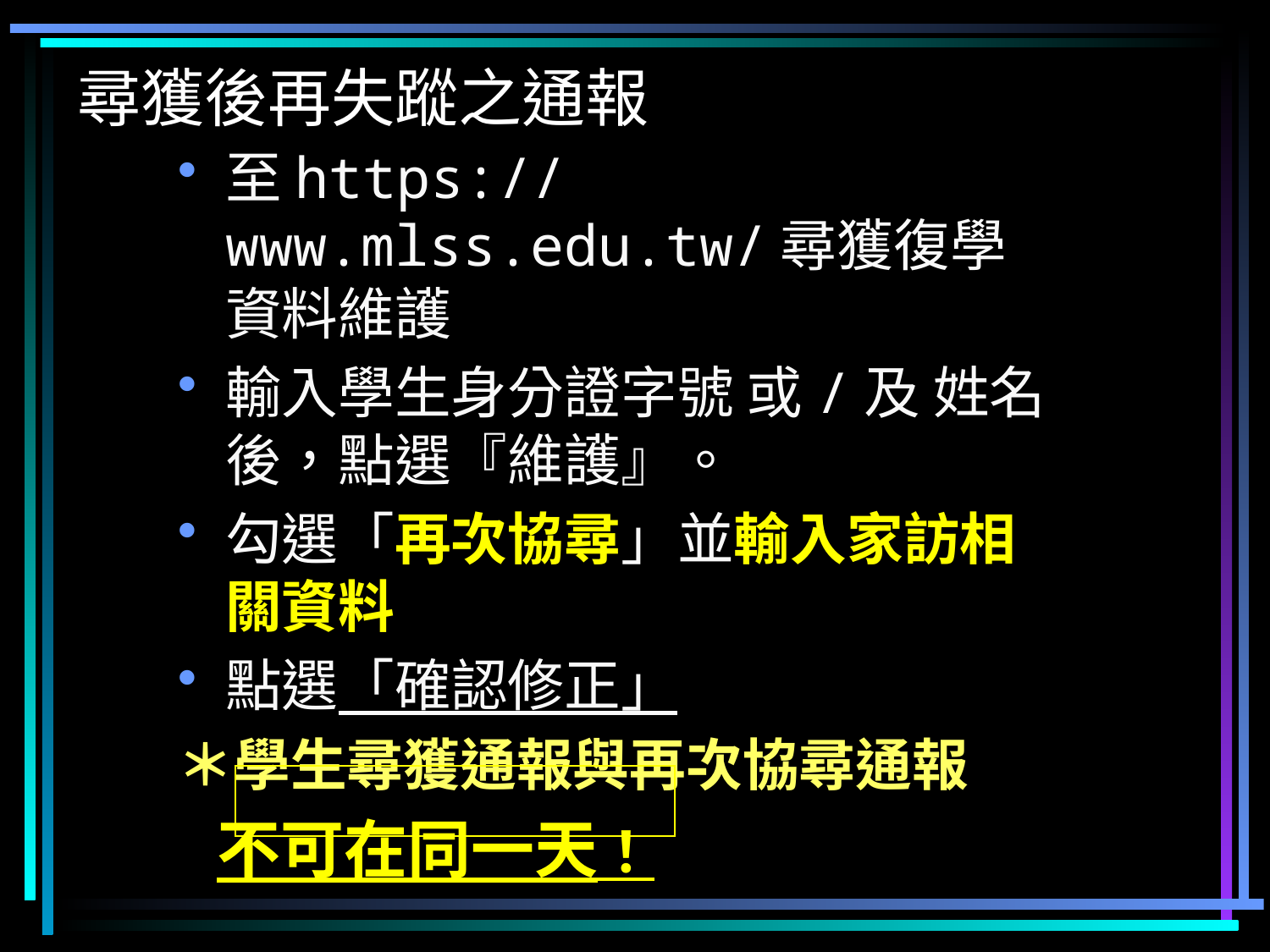

尋獲後再失蹤之通報
至https://www.mlss.edu.tw/尋獲復學資料維護
輸入學生身分證字號 或/及 姓名後，點選『維護』。
勾選「再次協尋」並輸入家訪相關資料
點選「確認修正」
＊學生尋獲通報與再次協尋通報
  不可在同一天！